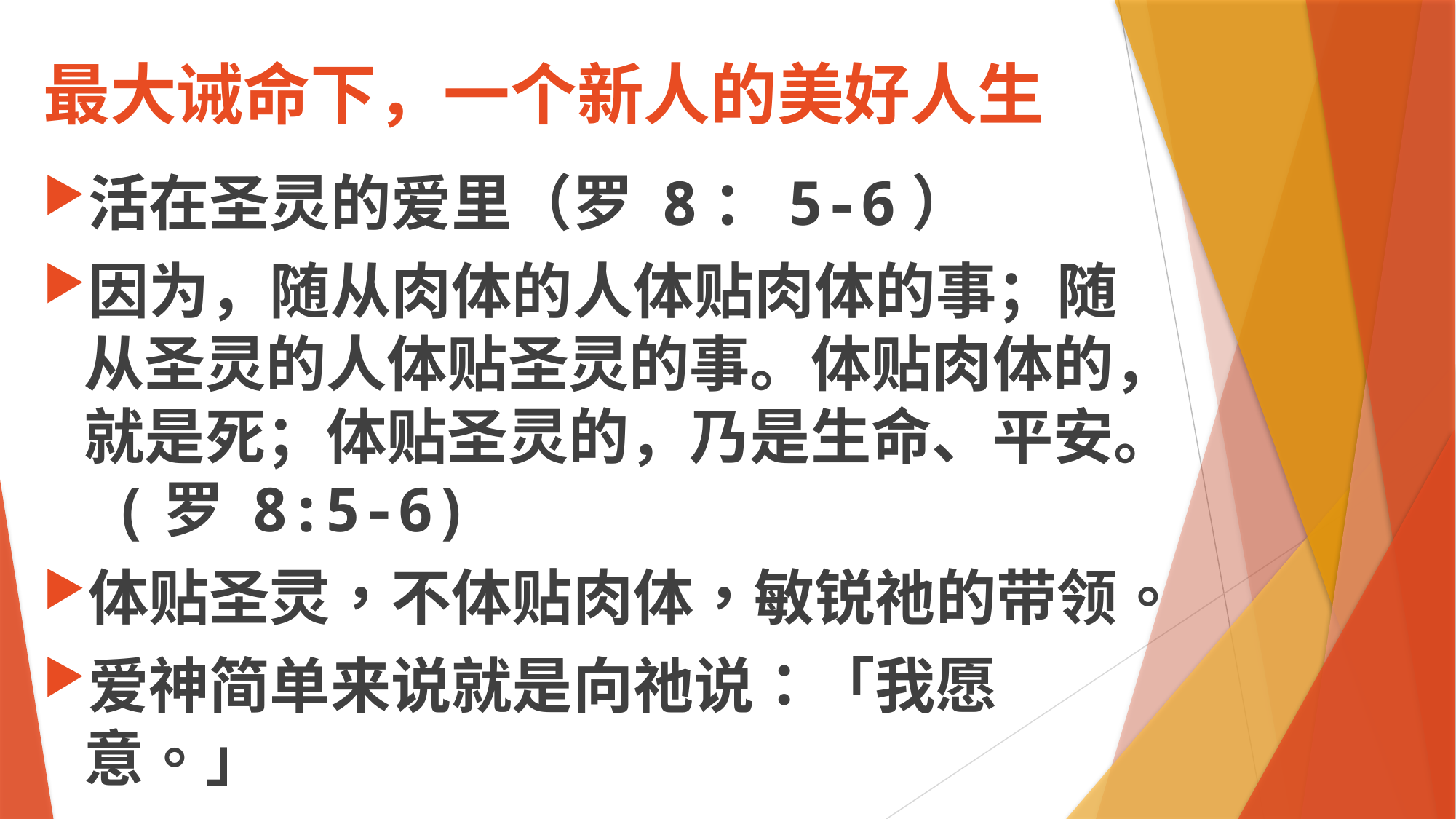

# 最大诫命下，一个新人的美好人生
活在圣灵的爱里（罗 8：5-6）
因为，随从肉体的人体贴肉体的事；随从圣灵的人体贴圣灵的事。体贴肉体的，就是死；体贴圣灵的，乃是生命、平安。 (罗 8:5-6)
体贴圣灵，不体贴肉体，敏锐祂的带领。
爱神简单来说就是向祂说：「我愿意。」